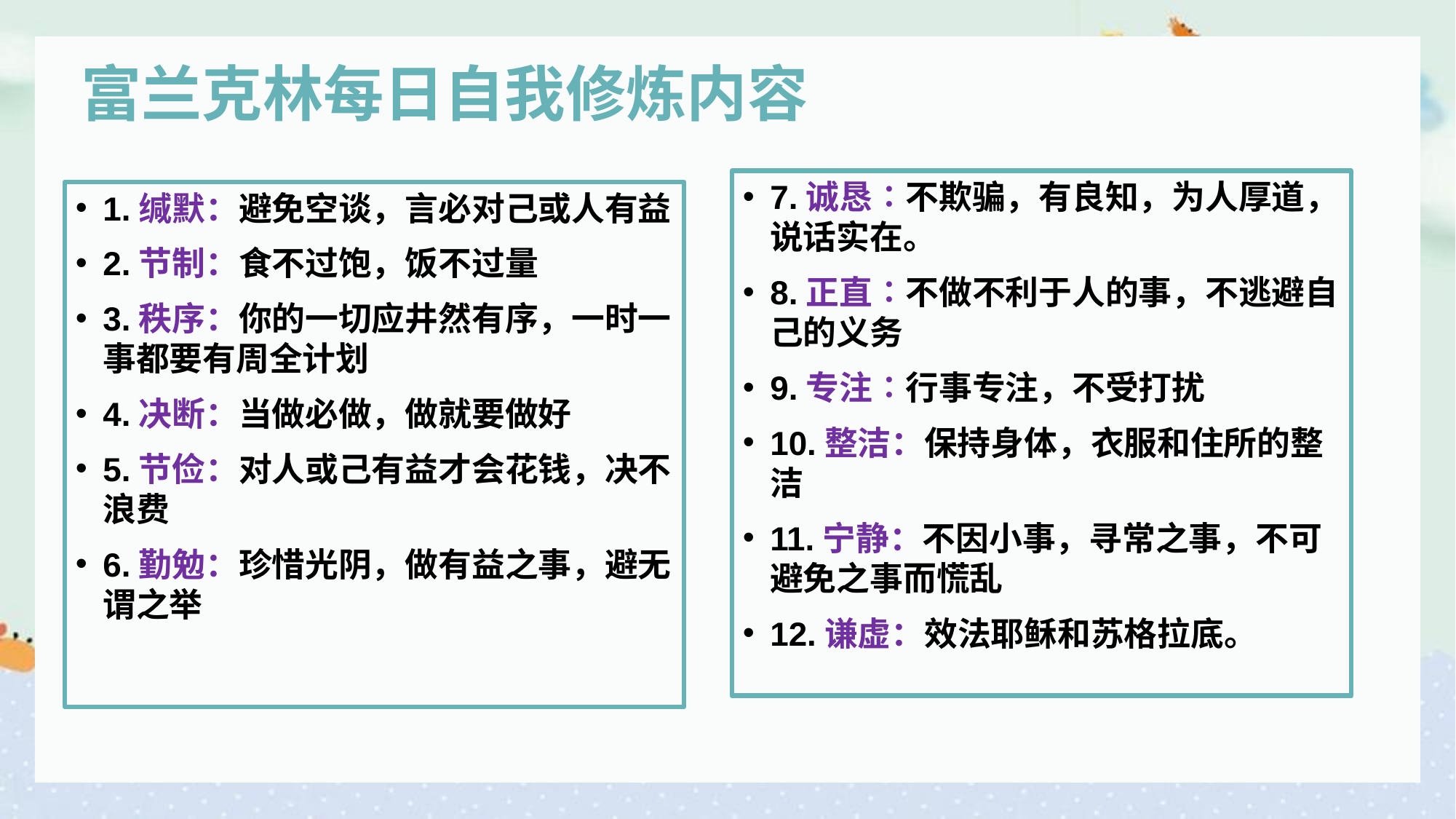

# 富兰克林每日自我修炼内容
7.诚恳∶不欺骗，有良知，为人厚道，说话实在。
8.正直∶不做不利于人的事，不逃避自己的义务
9.专注∶行事专注，不受打扰
10.整洁：保持身体，衣服和住所的整洁
11.宁静：不因小事，寻常之事，不可避免之事而慌乱
12.谦虚：效法耶稣和苏格拉底。
1.缄默：避免空谈，言必对己或人有益
2.节制：食不过饱，饭不过量
3.秩序：你的一切应井然有序，一时一事都要有周全计划
4.决断：当做必做，做就要做好
5.节俭：对人或己有益才会花钱，决不浪费
6.勤勉：珍惜光阴，做有益之事，避无谓之举